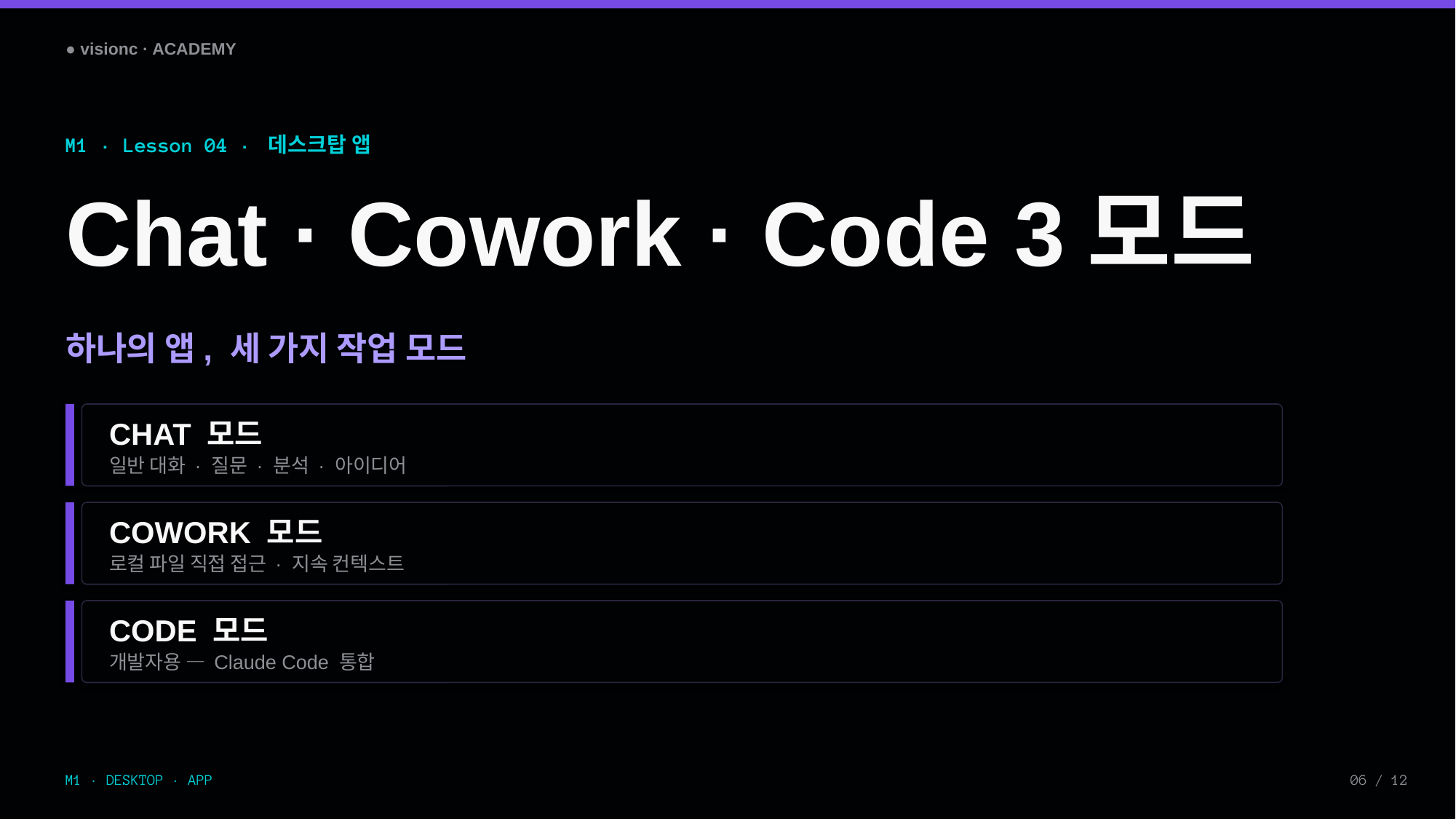

● visionc · ACADEMY
M1 · Lesson 04 · 데스크탑 앱
Chat · Cowork · Code 3모드
하나의 앱, 세 가지 작업 모드

CHAT 모드
일반 대화 · 질문 · 분석 · 아이디어

COWORK 모드
로컬 파일 직접 접근 · 지속 컨텍스트

CODE 모드
개발자용 — Claude Code 통합
M1 · DESKTOP · APP
06 / 12